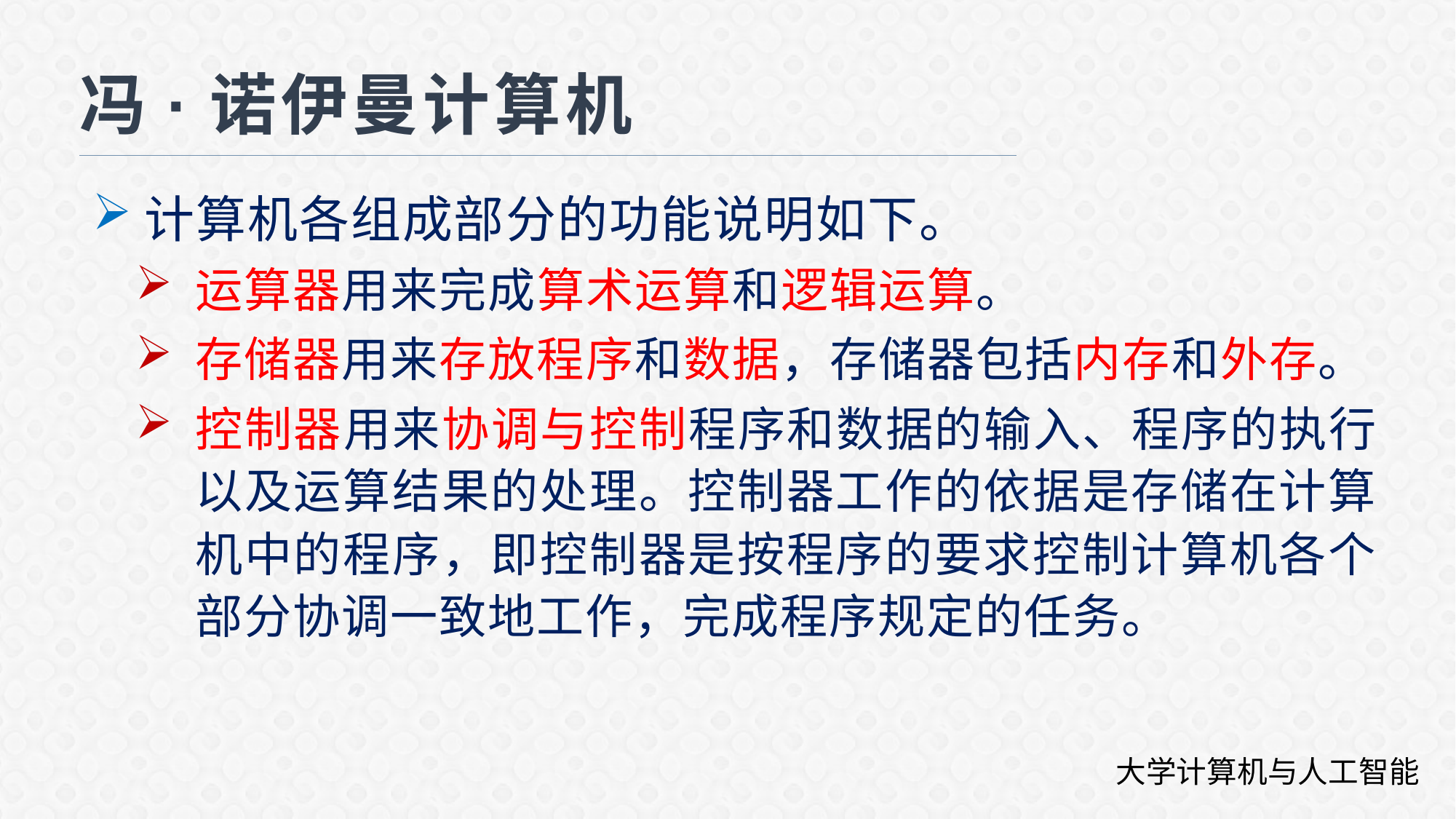

# 冯·诺伊曼计算机
计算机各组成部分的功能说明如下。
运算器用来完成算术运算和逻辑运算。
存储器用来存放程序和数据，存储器包括内存和外存。
控制器用来协调与控制程序和数据的输入、程序的执行以及运算结果的处理。控制器工作的依据是存储在计算机中的程序，即控制器是按程序的要求控制计算机各个部分协调一致地工作，完成程序规定的任务。